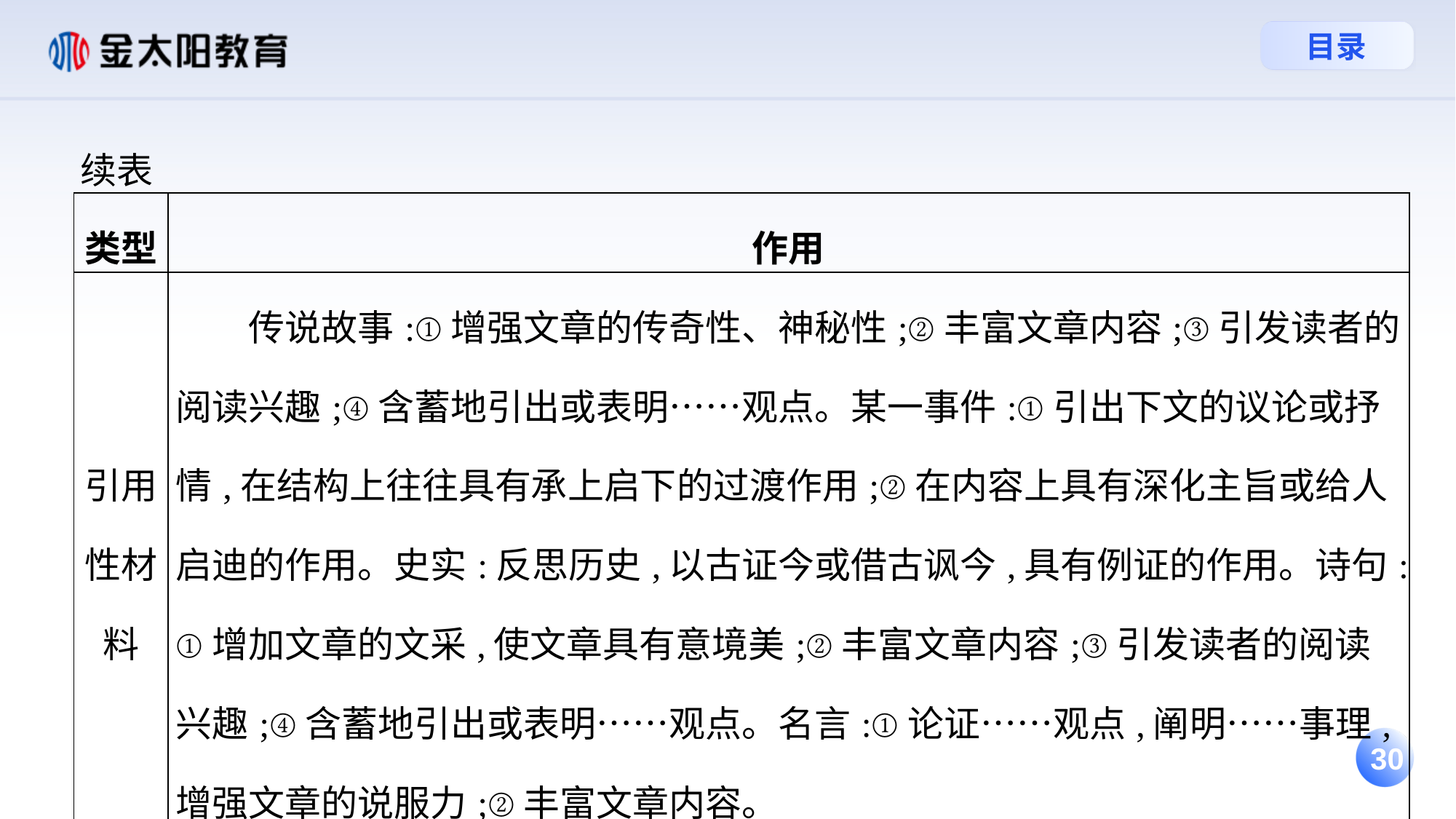

续表

| 类型 | 作用 |
| --- | --- |
| 引用性材料 | 传说故事:①增强文章的传奇性、神秘性;②丰富文章内容;③引发读者的阅读兴趣;④含蓄地引出或表明……观点。某一事件:①引出下文的议论或抒情,在结构上往往具有承上启下的过渡作用;②在内容上具有深化主旨或给人启迪的作用。史实:反思历史,以古证今或借古讽今,具有例证的作用。诗句:①增加文章的文采,使文章具有意境美;②丰富文章内容;③引发读者的阅读兴趣;④含蓄地引出或表明……观点。名言:①论证……观点,阐明……事理,增强文章的说服力;②丰富文章内容。 |